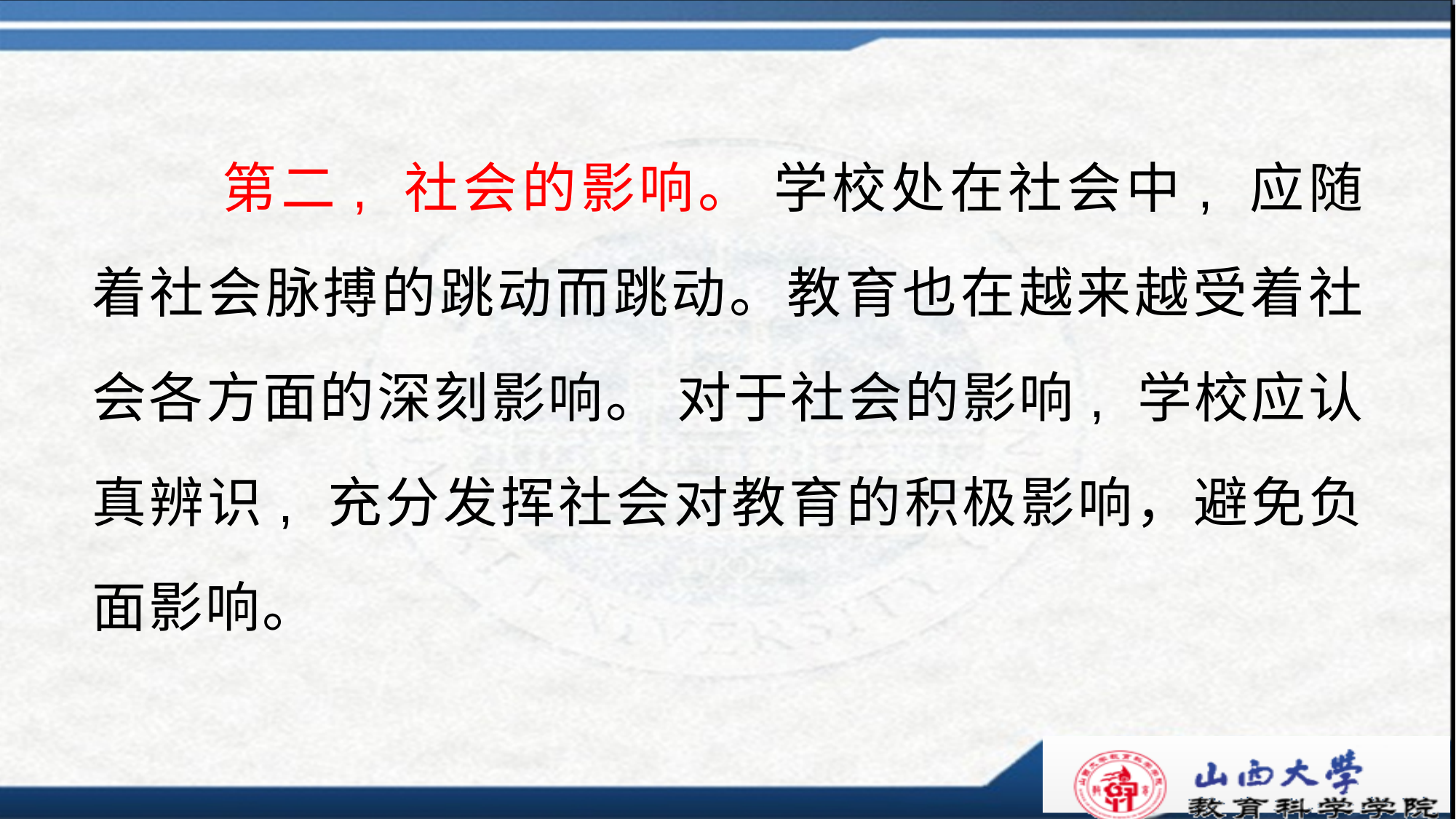

第二, 社会的影响。 学校处在社会中, 应随着社会脉搏的跳动而跳动。教育也在越来越受着社会各方面的深刻影响。 对于社会的影响, 学校应认真辨识, 充分发挥社会对教育的积极影响，避免负面影响。